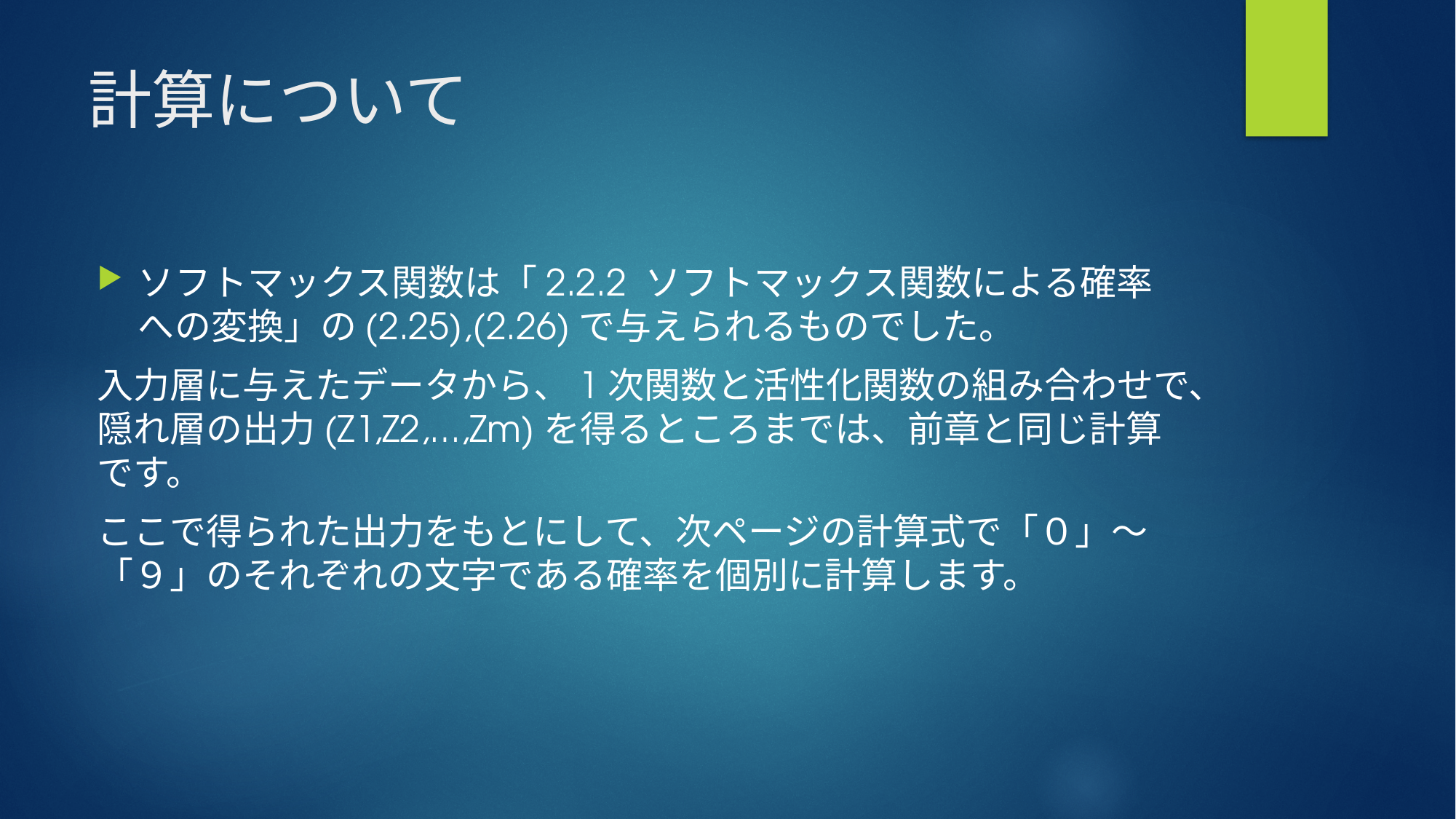

# 計算について
ソフトマックス関数は「2.2.2 ソフトマックス関数による確率への変換」の(2.25),(2.26)で与えられるものでした。
入力層に与えたデータから、1次関数と活性化関数の組み合わせで、隠れ層の出力(Z1,Z2,…,Zm)を得るところまでは、前章と同じ計算です。
ここで得られた出力をもとにして、次ページの計算式で「０」～「９」のそれぞれの文字である確率を個別に計算します。